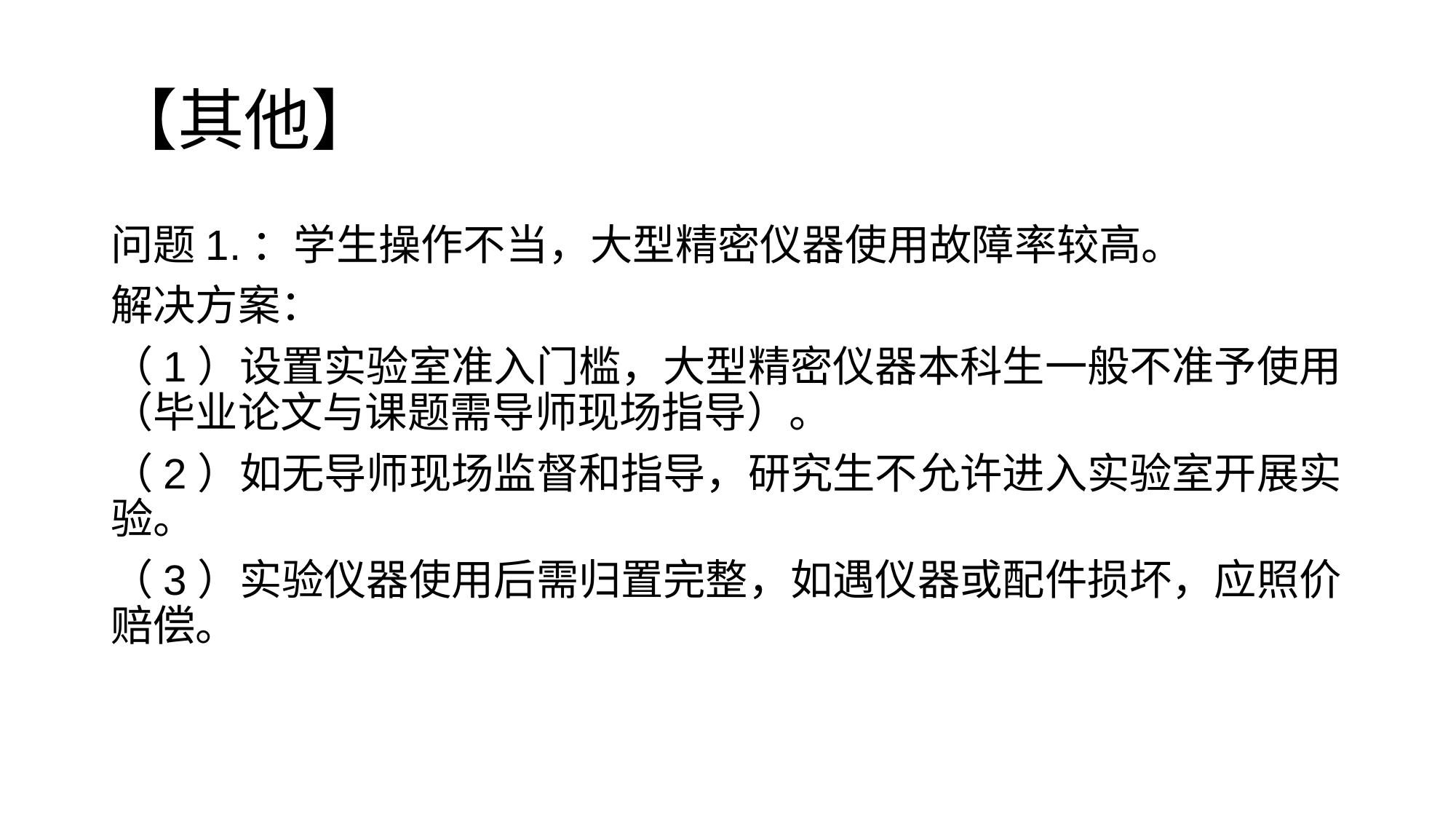

# 【其他】
问题1.：学生操作不当，大型精密仪器使用故障率较高。
解决方案：
（1）设置实验室准入门槛，大型精密仪器本科生一般不准予使用（毕业论文与课题需导师现场指导）。
（2）如无导师现场监督和指导，研究生不允许进入实验室开展实验。
（3）实验仪器使用后需归置完整，如遇仪器或配件损坏，应照价赔偿。